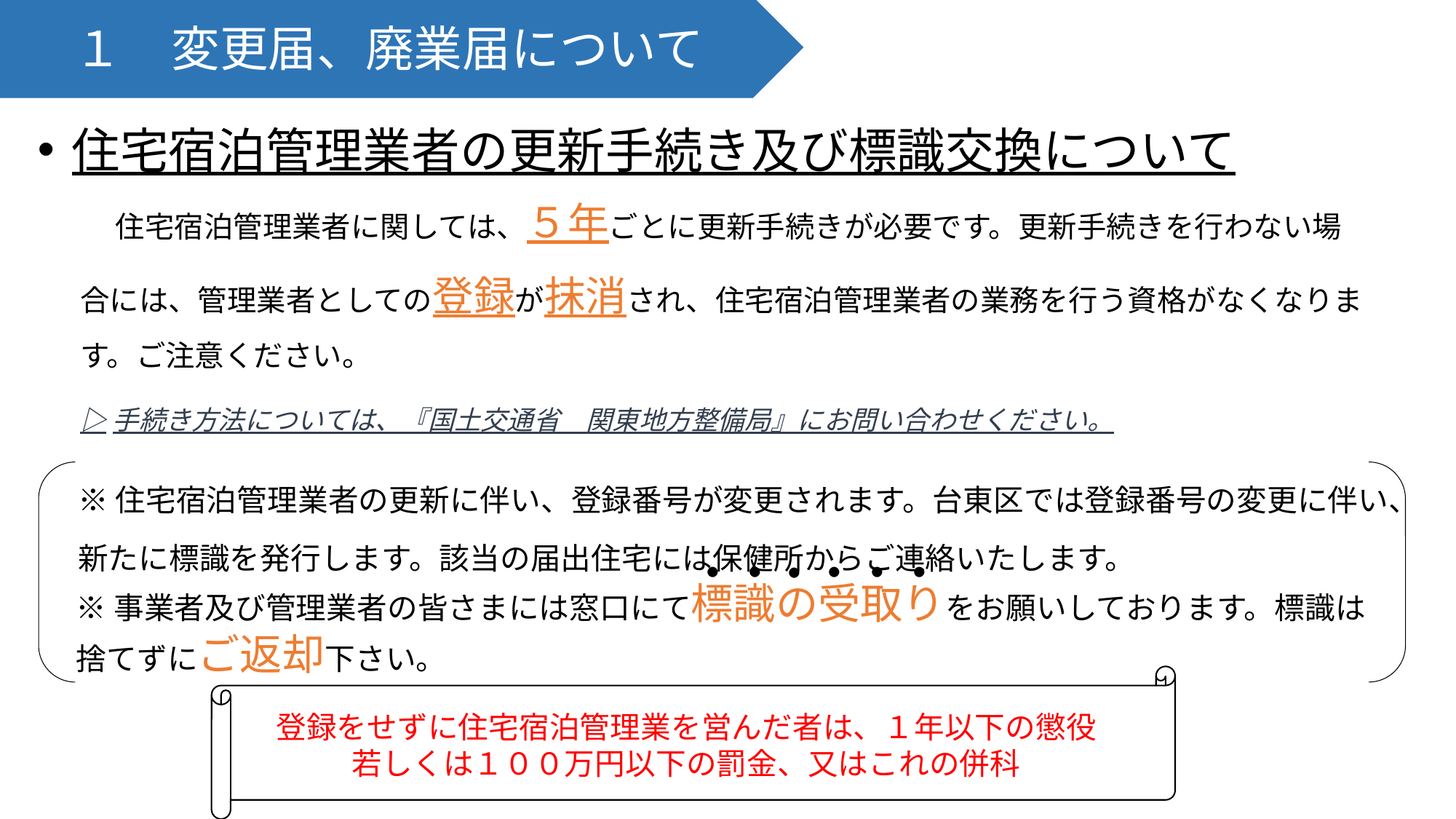

１　変更届、廃業届について
住宅宿泊管理業者の更新手続き及び標識交換について
　住宅宿泊管理業者に関しては、５年ごとに更新手続きが必要です。更新手続きを行わない場合には、管理業者としての登録が抹消され、住宅宿泊管理業者の業務を行う資格がなくなります。ご注意ください。
▷手続き方法については、『国土交通省　関東地方整備局』にお問い合わせください。
※住宅宿泊管理業者の更新に伴い、登録番号が変更されます。台東区では登録番号の変更に伴い、新たに標識を発行します。該当の届出住宅には保健所からご連絡いたします。

・
・
・
・
・
・
※事業者及び管理業者の皆さまには窓口にて標識の受取りをお願いしております。標識は
捨てずにご返却下さい。

登録をせずに住宅宿泊管理業を営んだ者は、１年以下の懲役
若しくは１００万円以下の罰金、又はこれの併科